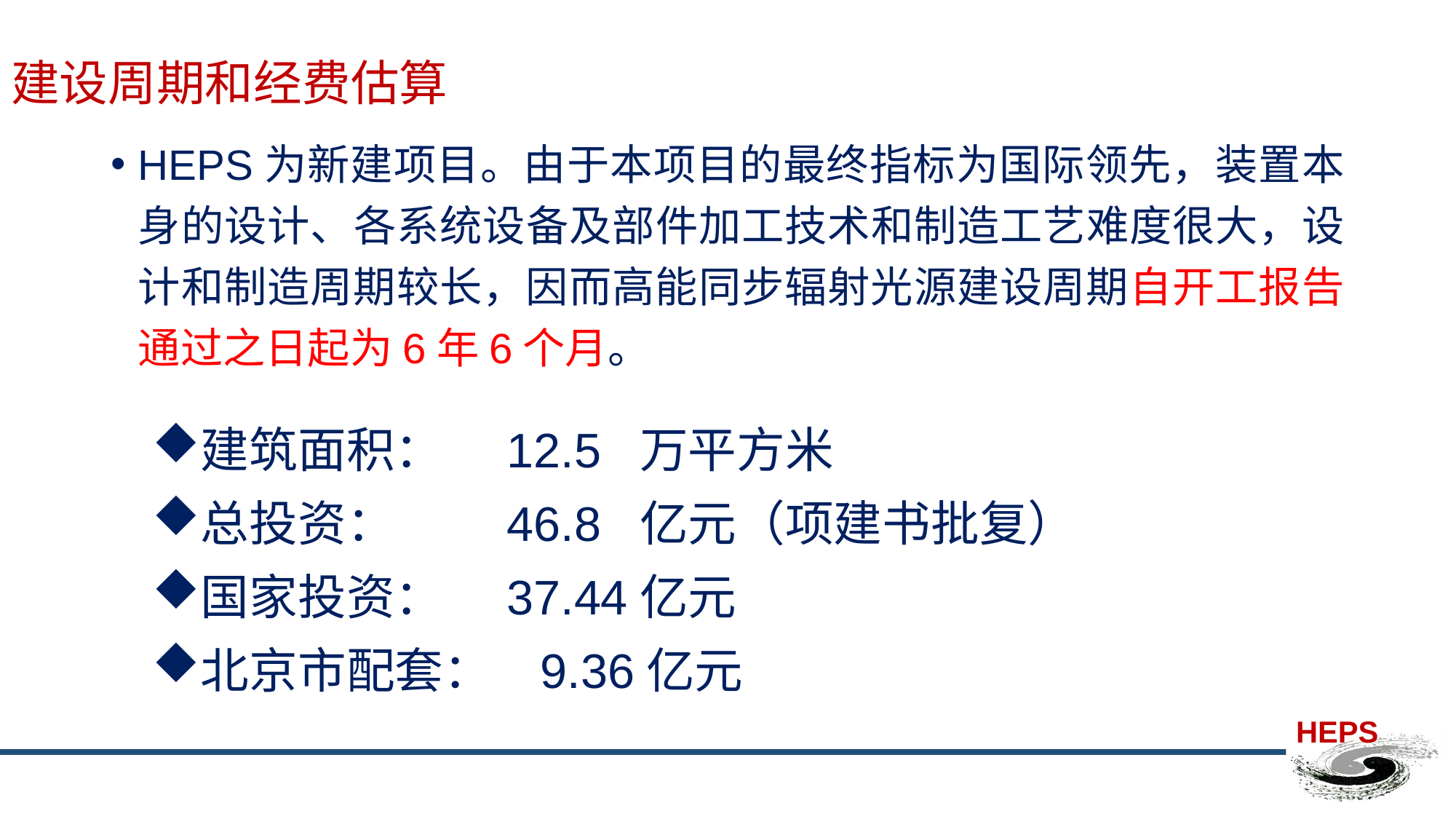

# 建设周期和经费估算
HEPS为新建项目。由于本项目的最终指标为国际领先，装置本身的设计、各系统设备及部件加工技术和制造工艺难度很大，设计和制造周期较长，因而高能同步辐射光源建设周期自开工报告通过之日起为6年6个月。

建筑面积： 	12.5  万平方米
总投资：		46.8  亿元（项建书批复）
国家投资：	37.44亿元
北京市配套：	  9.36亿元